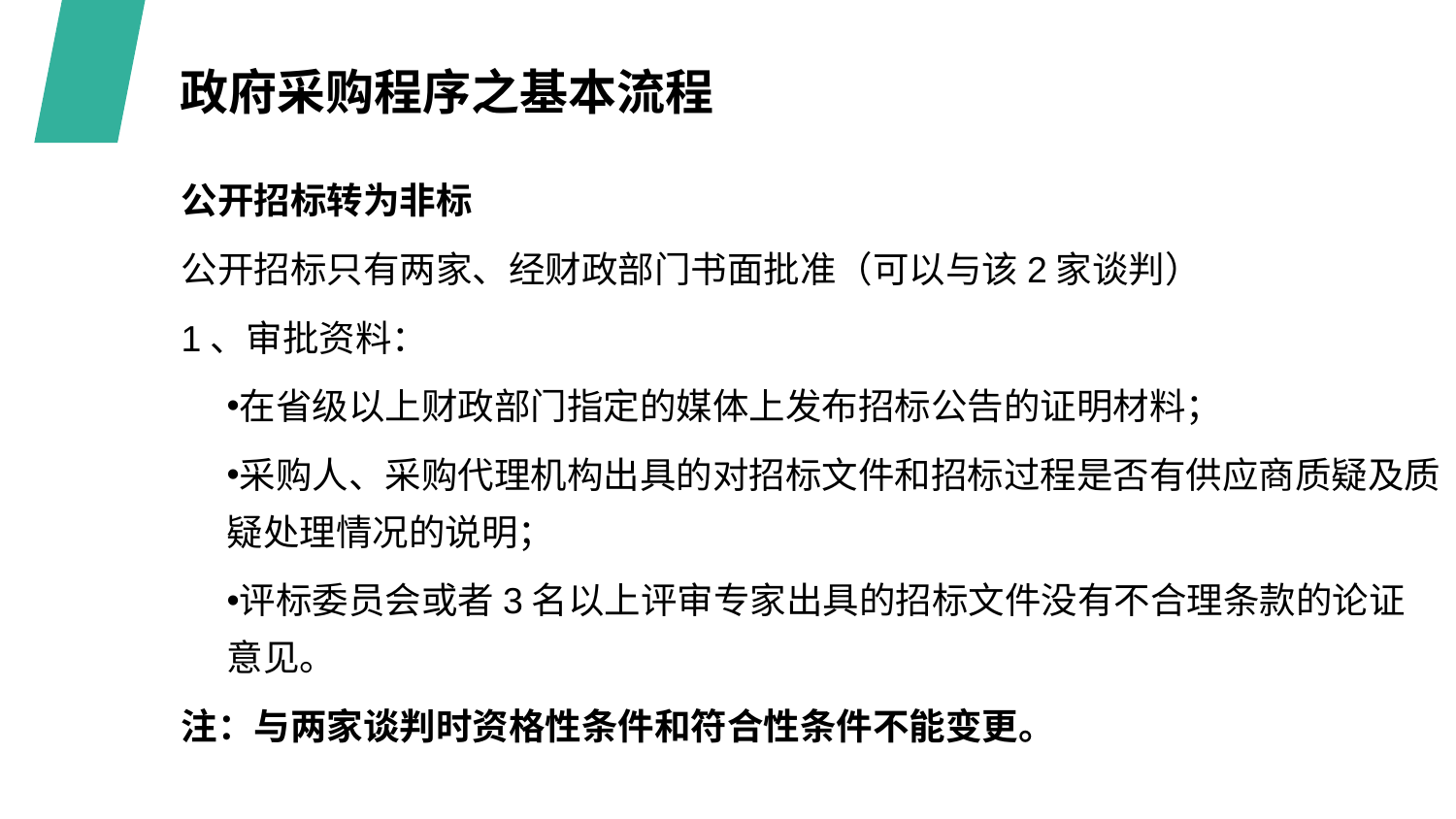

政府采购程序之基本流程
公开招标转为非标
公开招标只有两家、经财政部门书面批准（可以与该2家谈判）
1、审批资料：
在省级以上财政部门指定的媒体上发布招标公告的证明材料；
采购人、采购代理机构出具的对招标文件和招标过程是否有供应商质疑及质疑处理情况的说明；
评标委员会或者3名以上评审专家出具的招标文件没有不合理条款的论证意见。
注：与两家谈判时资格性条件和符合性条件不能变更。